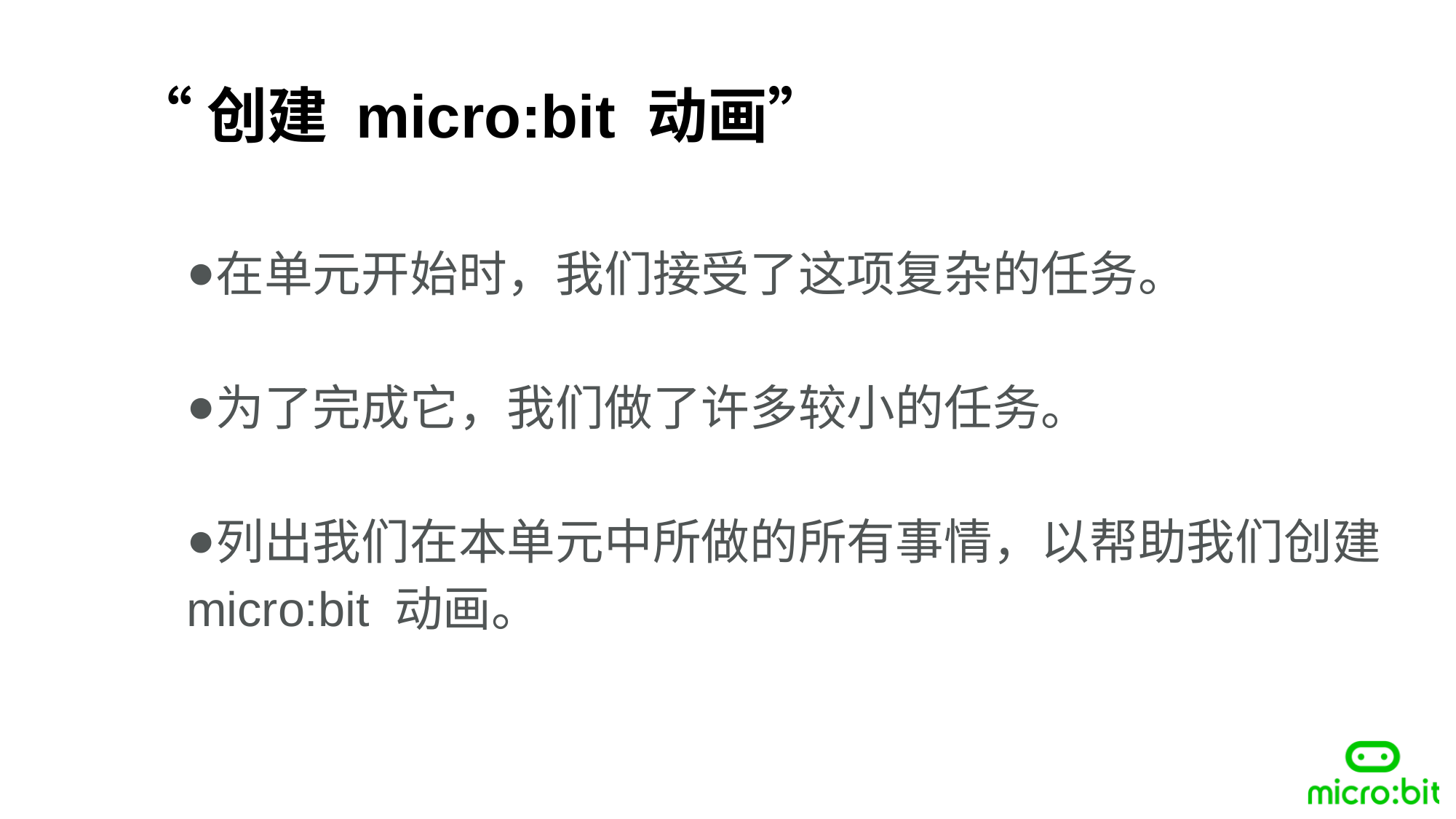

“创建 micro:bit 动画”

在单元开始时，我们接受了这项复杂的任务。

为了完成它，我们做了许多较小的任务。

列出我们在本单元中所做的所有事情，以帮助我们创建 micro:bit 动画。